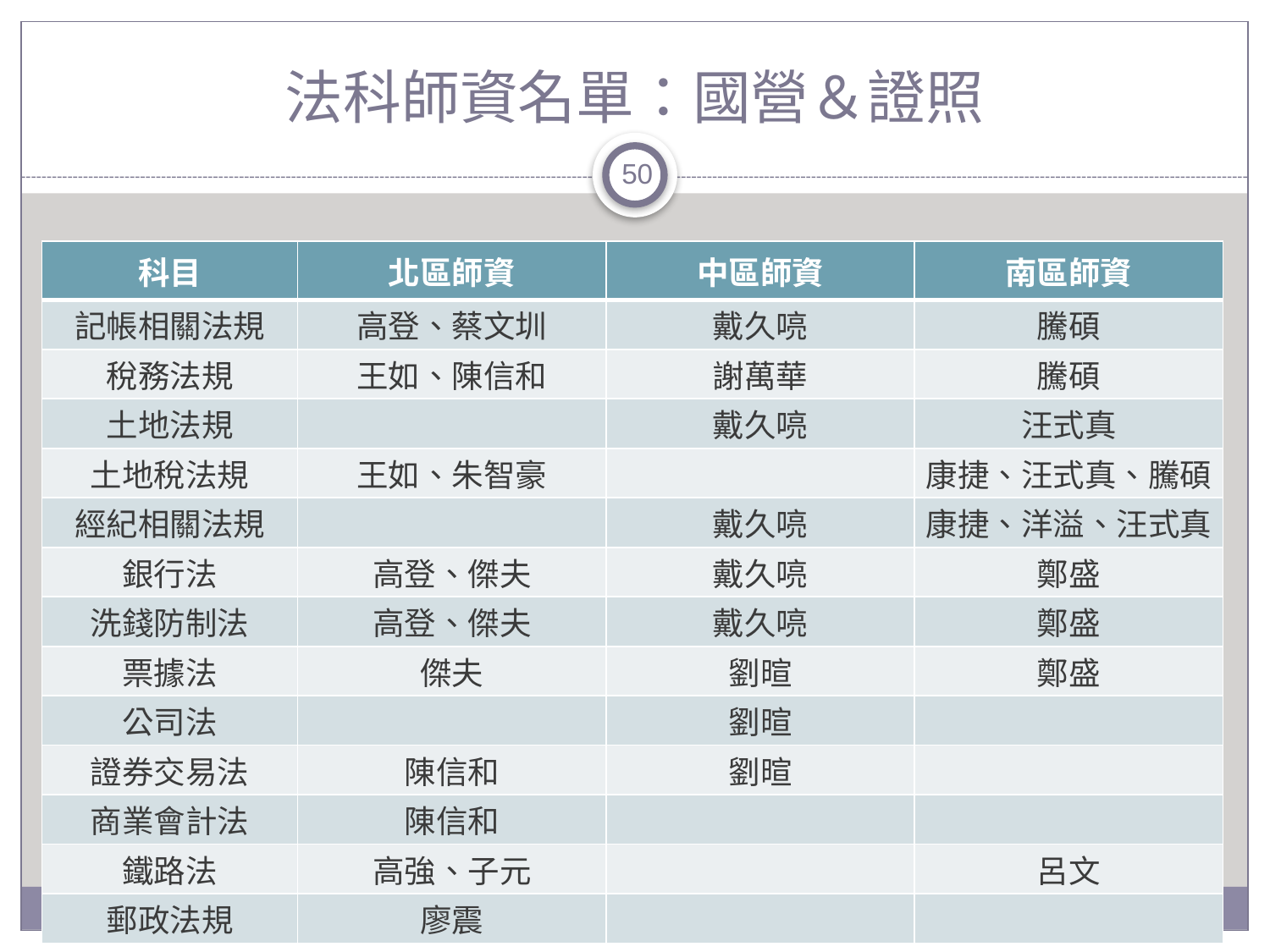

# 法科師資名單：國營＆證照
50
| 科目 | 北區師資 | 中區師資 | 南區師資 |
| --- | --- | --- | --- |
| 記帳相關法規 | 高登、蔡文圳 | 戴久喨 | 騰碩 |
| 稅務法規 | 王如、陳信和 | 謝萬華 | 騰碩 |
| 土地法規 |  | 戴久喨 | 汪式真 |
| 土地稅法規 | 王如、朱智豪 |  | 康捷、汪式真、騰碩 |
| 經紀相關法規 |  | 戴久喨 | 康捷、洋溢、汪式真 |
| 銀行法 | 高登、傑夫 | 戴久喨 | 鄭盛 |
| 洗錢防制法 | 高登、傑夫 | 戴久喨 | 鄭盛 |
| 票據法 | 傑夫 | 劉暄 | 鄭盛 |
| 公司法 |  | 劉暄 |  |
| 證券交易法 | 陳信和 | 劉暄 |  |
| 商業會計法 | 陳信和 |  |  |
| 鐵路法 | 高強、子元 |  | 呂文 |
| 郵政法規 | 廖震 |  |  |